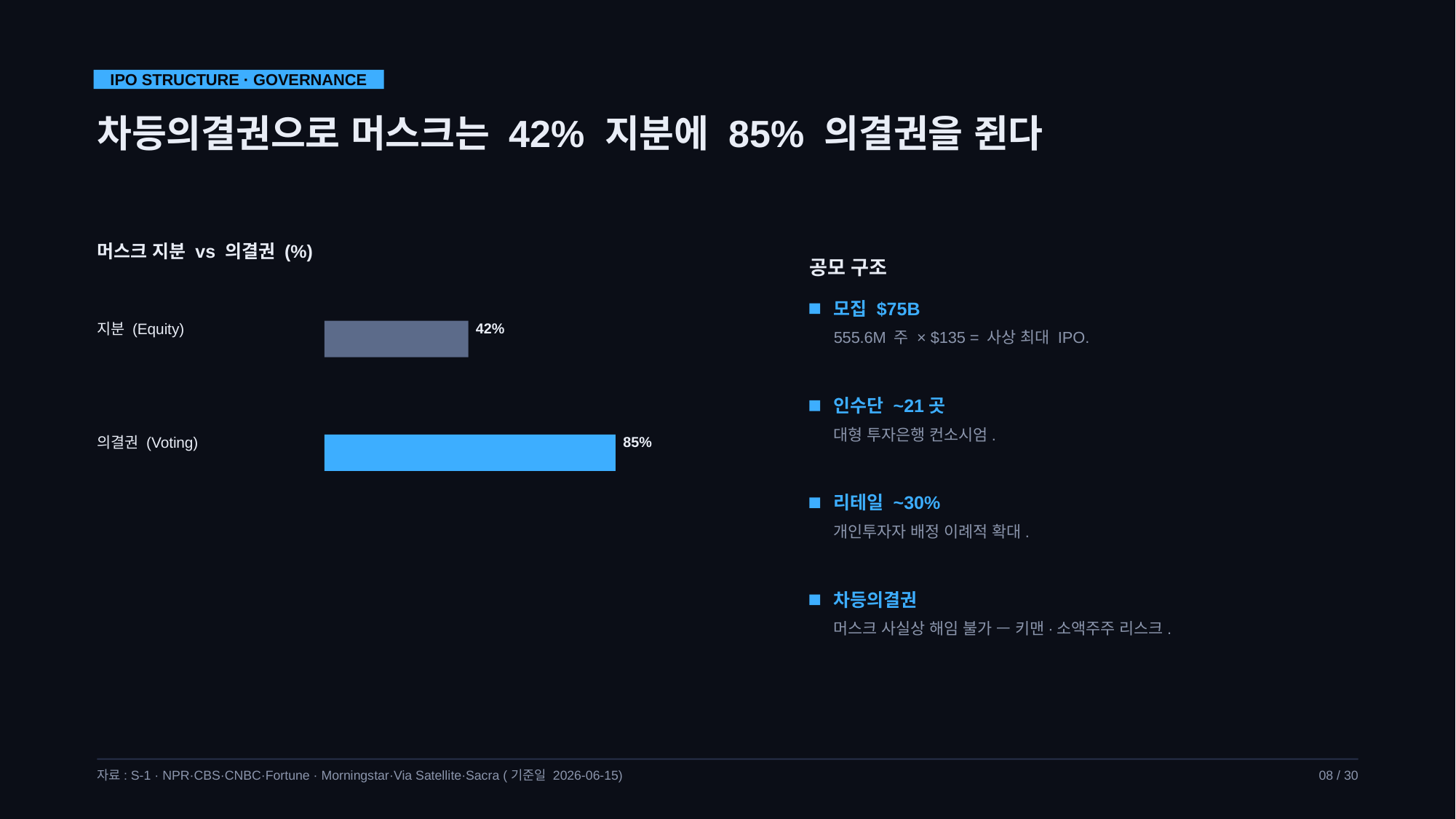

IPO STRUCTURE · GOVERNANCE
차등의결권으로 머스크는 42% 지분에 85% 의결권을 쥔다
머스크 지분 vs 의결권 (%)
공모 구조
모집 $75B

지분 (Equity)
42%

555.6M 주 × $135 = 사상 최대 IPO.
인수단 ~21곳

대형 투자은행 컨소시엄.
의결권 (Voting)
85%

리테일 ~30%

개인투자자 배정 이례적 확대.
차등의결권

머스크 사실상 해임 불가 — 키맨·소액주주 리스크.

자료: S-1 · NPR·CBS·CNBC·Fortune · Morningstar·Via Satellite·Sacra (기준일 2026-06-15)
08 / 30